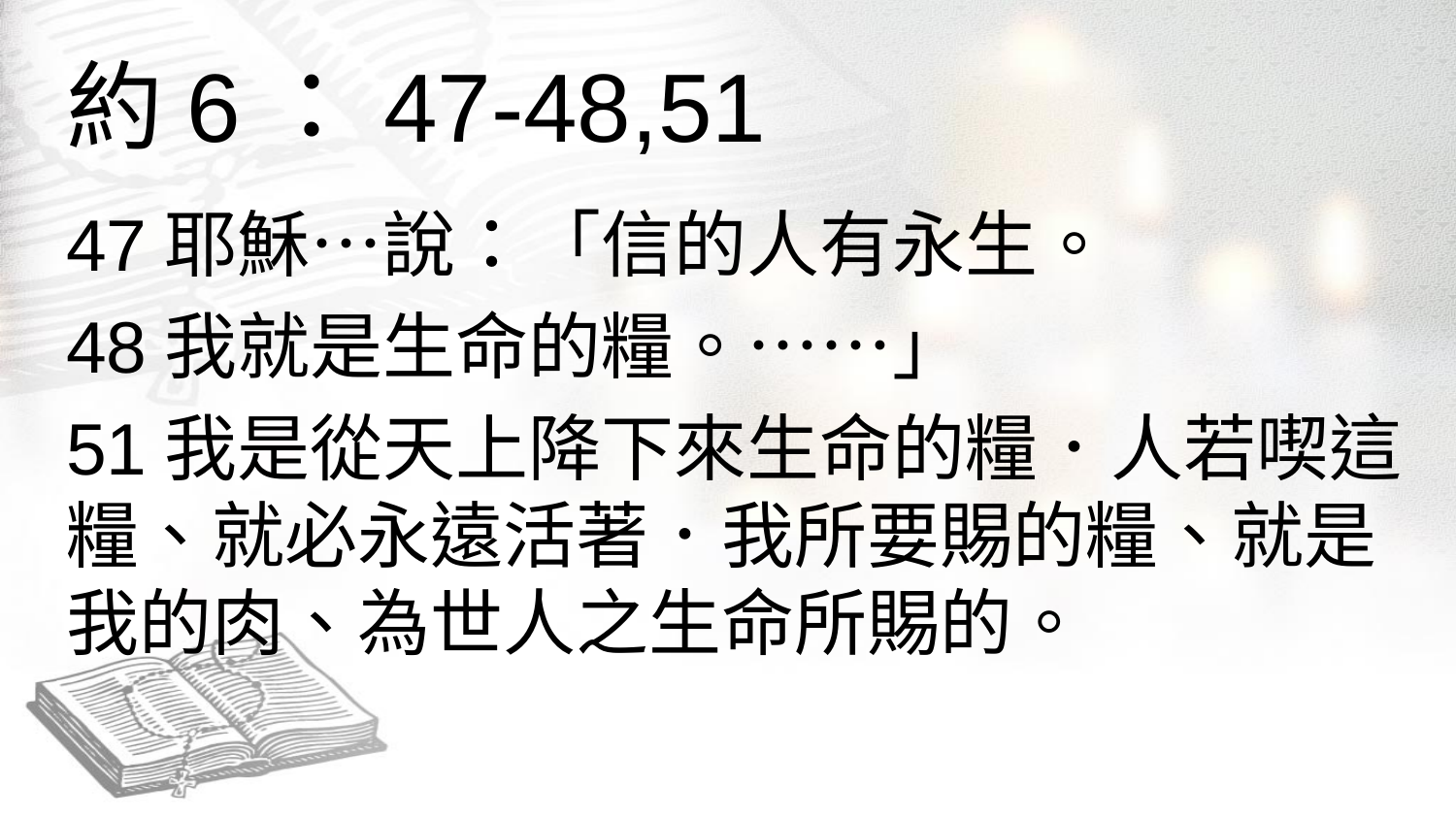

# 約6：47-48,51
47耶穌…說：「信的人有永生。
48我就是生命的糧。……」
51我是從天上降下來生命的糧．人若喫這糧、就必永遠活著．我所要賜的糧、就是我的肉、為世人之生命所賜的。